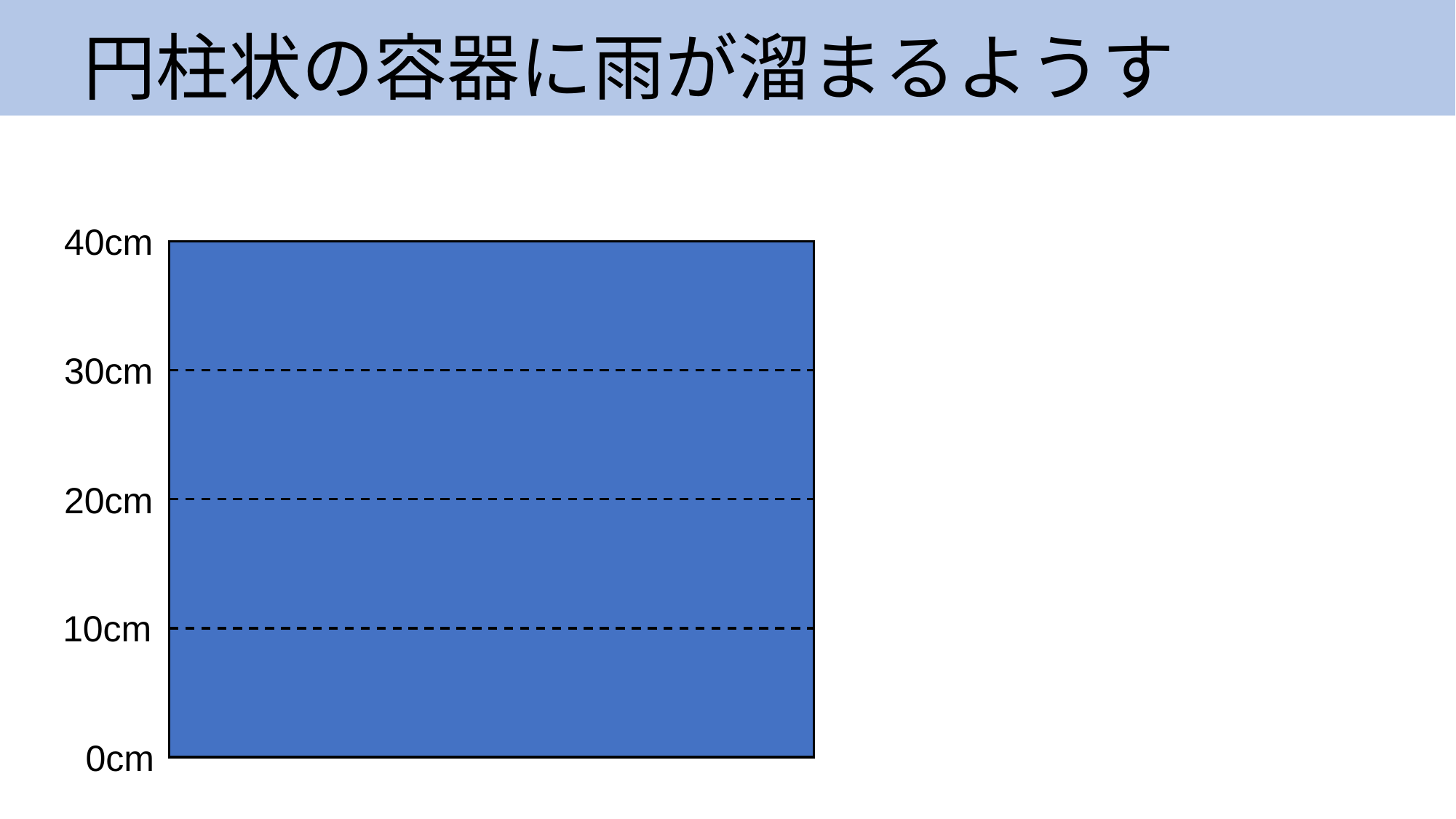

# 円柱状の容器に雨が溜まるようす
40cm

30cm
20cm
10cm

0cm